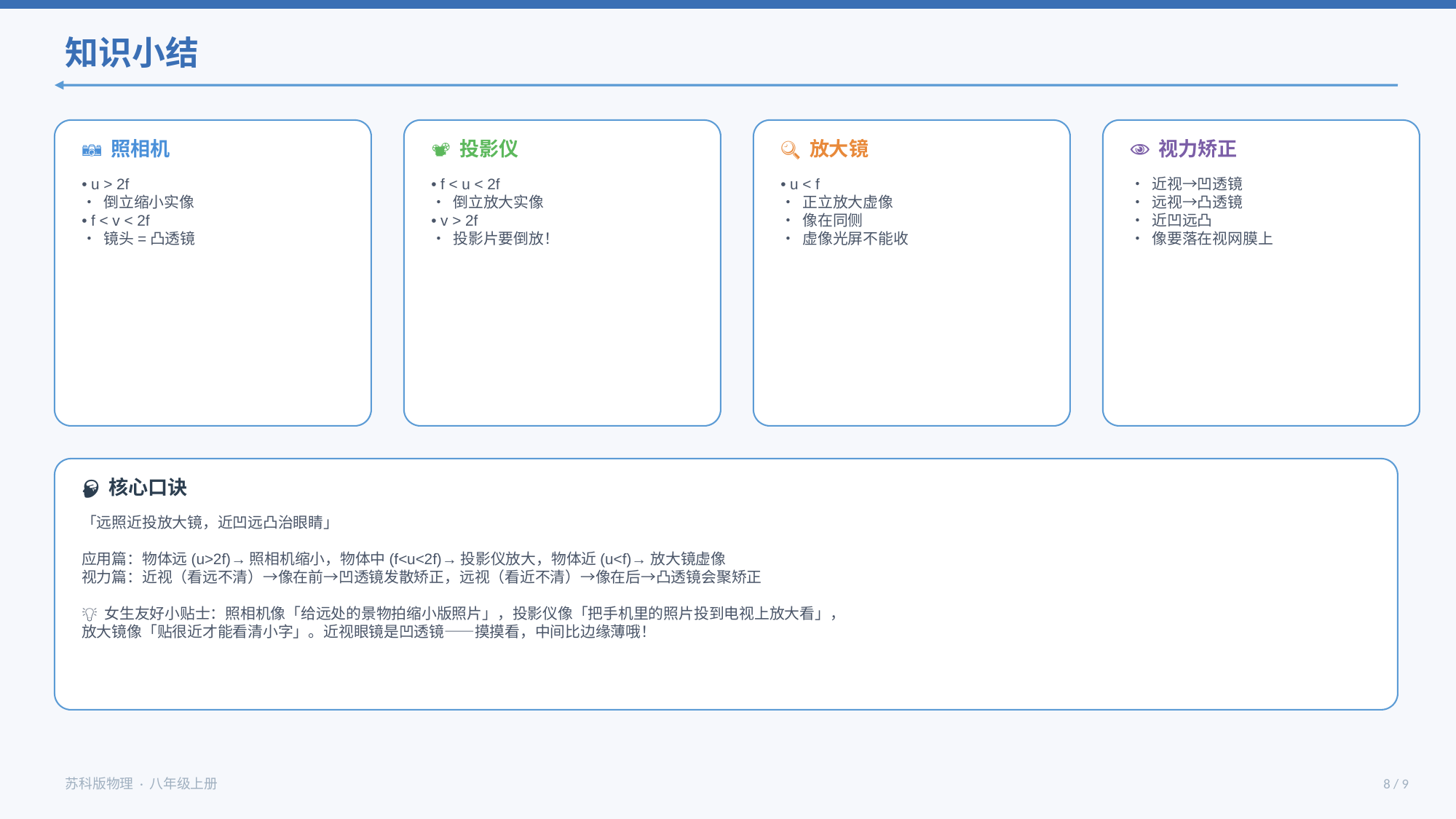

知识小结

📷 照相机
📽️ 投影仪
🔍 放大镜
👁️ 视力矫正
• u > 2f
• 倒立缩小实像
• f < v < 2f
• 镜头=凸透镜
• f < u < 2f
• 倒立放大实像
• v > 2f
• 投影片要倒放！
• u < f
• 正立放大虚像
• 像在同侧
• 虚像光屏不能收
• 近视→凹透镜
• 远视→凸透镜
• 近凹远凸
• 像要落在视网膜上

🧠 核心口诀
「远照近投放大镜，近凹远凸治眼睛」

应用篇：物体远(u>2f)→照相机缩小，物体中(f<u<2f)→投影仪放大，物体近(u<f)→放大镜虚像
视力篇：近视（看远不清）→像在前→凹透镜发散矫正，远视（看近不清）→像在后→凸透镜会聚矫正

💡 女生友好小贴士：照相机像「给远处的景物拍缩小版照片」，投影仪像「把手机里的照片投到电视上放大看」，
放大镜像「贴很近才能看清小字」。近视眼镜是凹透镜——摸摸看，中间比边缘薄哦！
苏科版物理 · 八年级上册
8 / 9